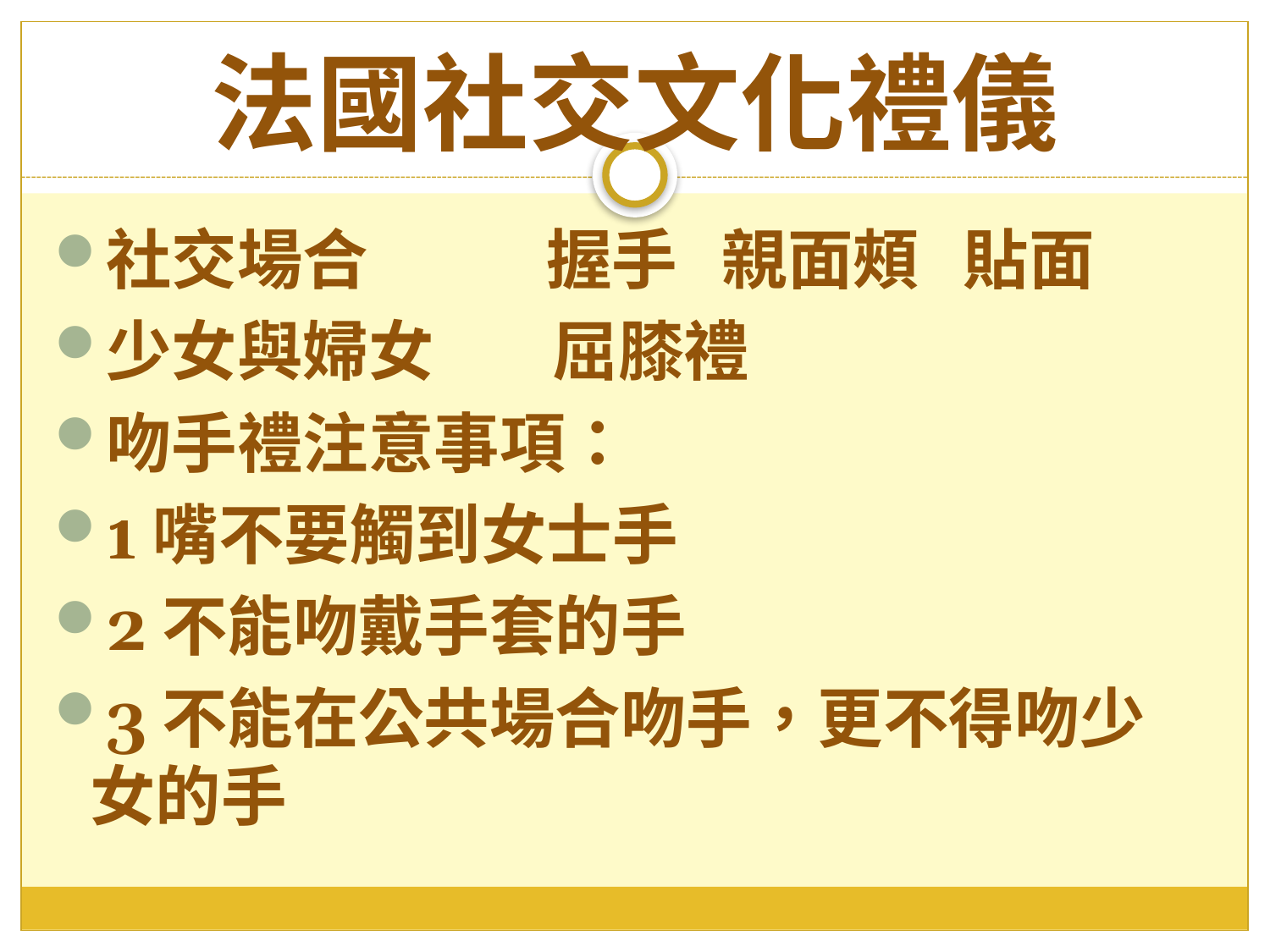

# 法國社交文化禮儀
社交場合            握手   親面頰   貼面
少女與婦女        屈膝禮
吻手禮注意事項：
1嘴不要觸到女士手
2不能吻戴手套的手
3不能在公共場合吻手，更不得吻少女的手